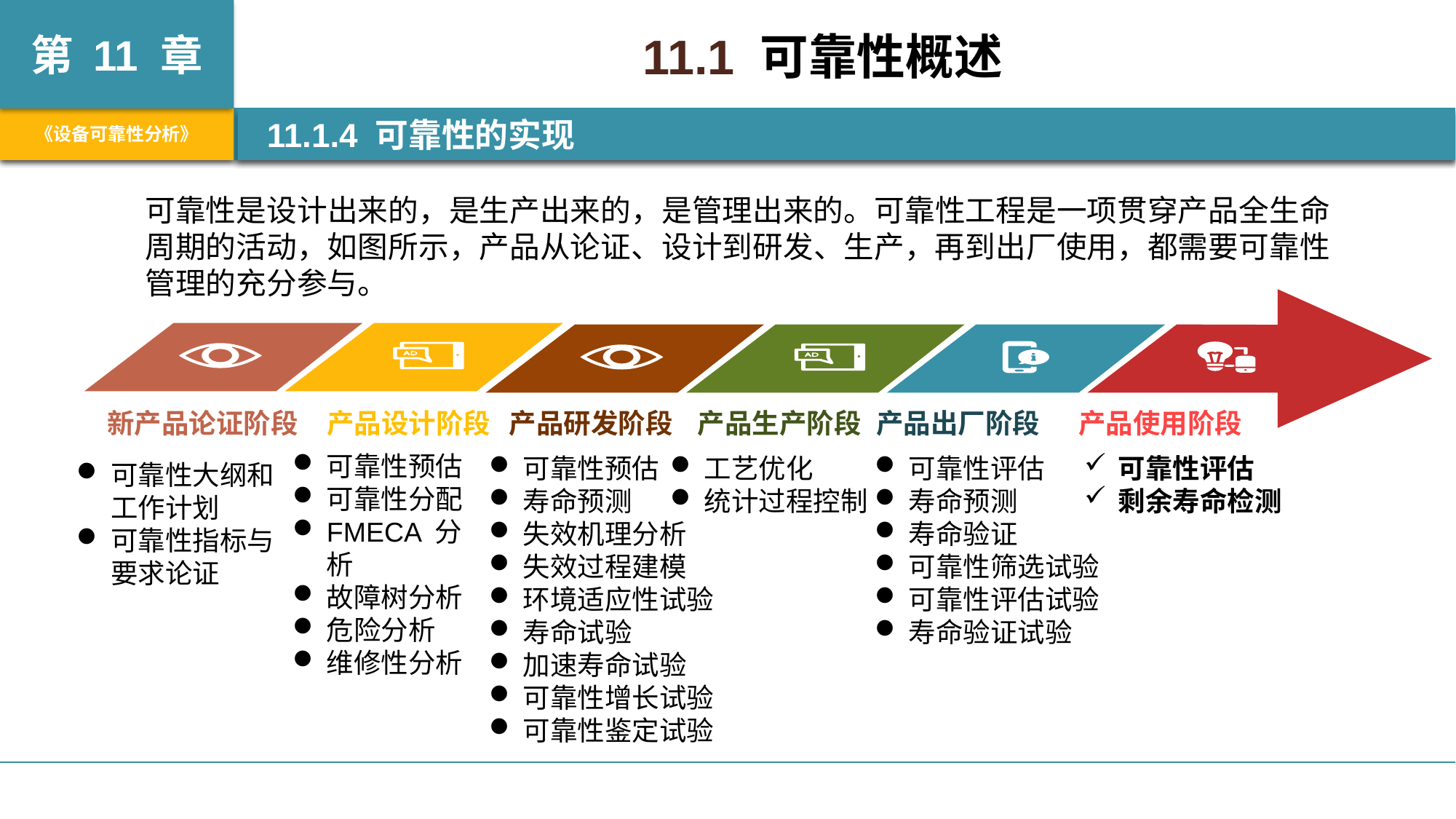

11.1 可靠性概述
  11.1.4 可靠性的实现
可靠性是设计出来的，是生产出来的，是管理出来的。可靠性工程是一项贯穿产品全生命周期的活动，如图所示，产品从论证、设计到研发、生产，再到出厂使用，都需要可靠性管理的充分参与。

新产品论证阶段
产品设计阶段
产品研发阶段
产品生产阶段
产品出厂阶段
产品使用阶段
可靠性预估
可靠性分配
FMECA 分析
故障树分析
危险分析
维修性分析
可靠性预估
寿命预测
失效机理分析
失效过程建模
环境适应性试验
寿命试验
加速寿命试验
可靠性增长试验
可靠性鉴定试验
工艺优化
统计过程控制
可靠性评估
寿命预测
寿命验证
可靠性筛选试验
可靠性评估试验
寿命验证试验
可靠性评估
剩余寿命检测
可靠性大纲和工作计划
可靠性指标与要求论证